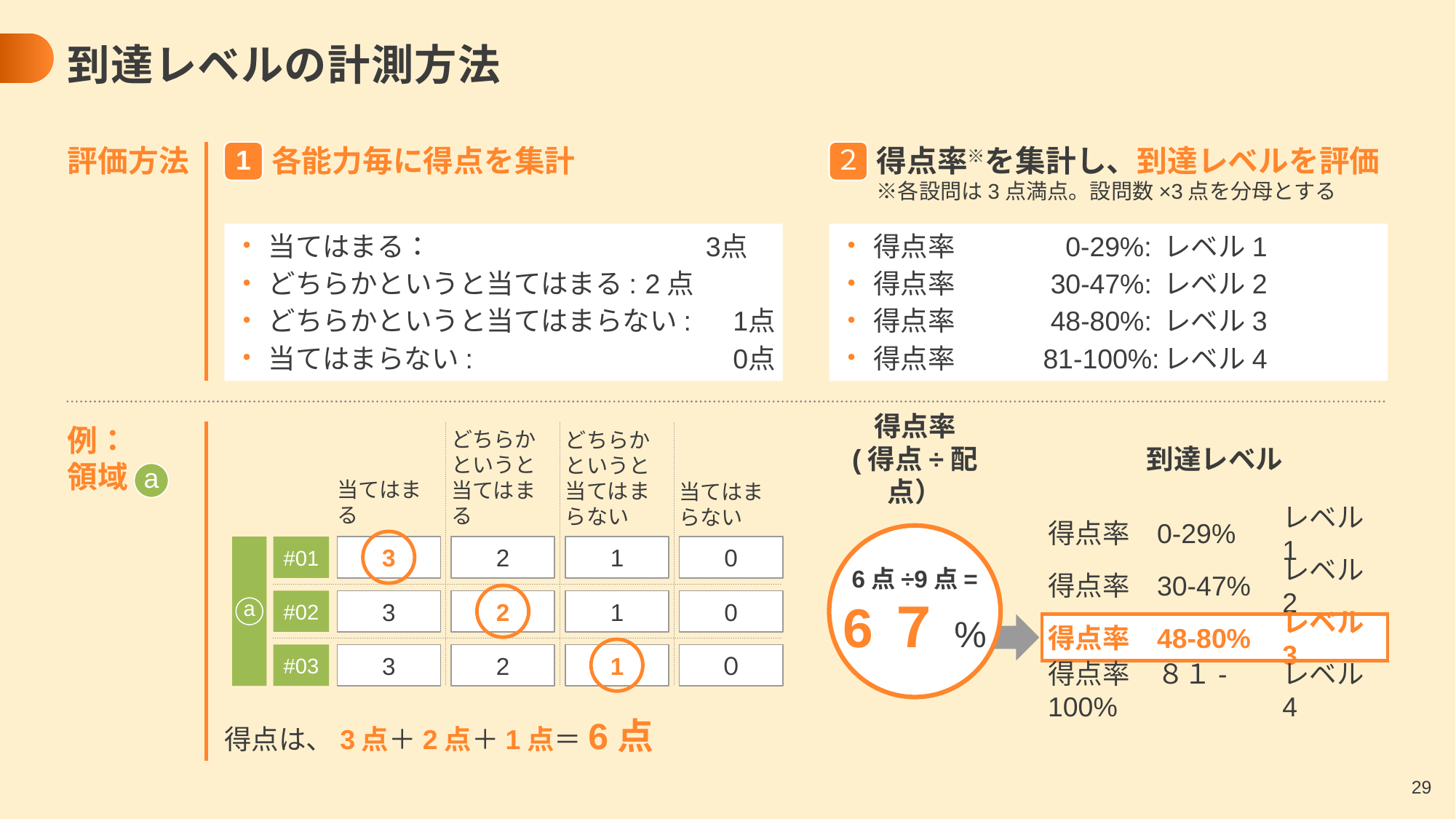

# 到達レベルの計測方法
評価方法
各能力毎に得点を集計

得点率※を集計し、到達レベルを評価
※各設問は3点満点。設問数×3点を分母とする
1
２
得点率 	0-29%: 	レベル1
得点率 	30-47%: 	レベル2
得点率 	48-80%: 	レベル3
得点率 	81-100%:	レベル4
当てはまる： 		3点
どちらかというと当てはまる: 	2点
どちらかというと当てはまらない: 	1点
当てはまらない:  	0点
総務省さま生メモ
→見出し「到達レベルの計測方法」へ。（P29も見出し「到達レベルの計測の例」へ。）
→説明1行目「①配点を設問数×3点として」がわかりにくいので、要修正。「①各能力領域ごとに点数（得点？）を集計」でよいのでは？②の得点率を出すときに、各領域の分母の説明として設問数×3点という説明をしてはどうか。
Ex.）①得点集計の説明、下2行は、評価方法の説明に合わせて、①「得点は3点＋2点＋1点＝6点」
②の説明の下に※などで、「※各設問3点満点のため、設問数×3点を分母とする。」といった説明を追加。
例：
領域
当てはまる
得点率
(得点÷配点）
到達レベル
どちらかというと
当てはまる
どちらかというと
当てはまらない
当てはまらない
a
得点率 	0-29%
レベル1
得点率 	30-47%
レベル2

得点率 	48-80%
レベル3
得点率 	８１-100%
レベル4
6点÷9点=
6７%

a
#01
3
2
1
0

#02
3
2
1
0
a

#03
3
2
1
０
得点は、3点＋2点＋1点＝6点